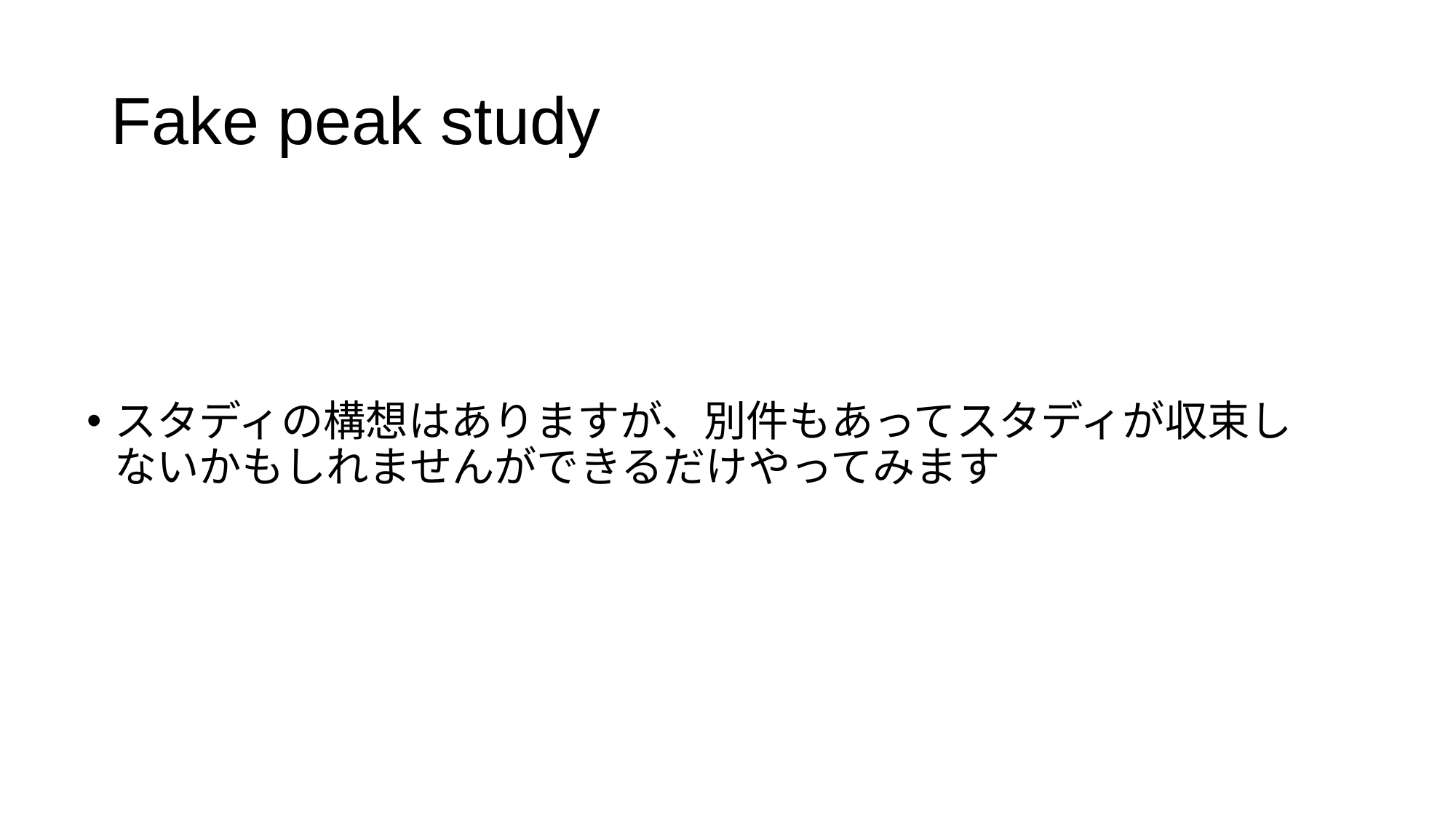

# Fake peak study
スタディの構想はありますが、別件もあってスタディが収束しないかもしれませんができるだけやってみます